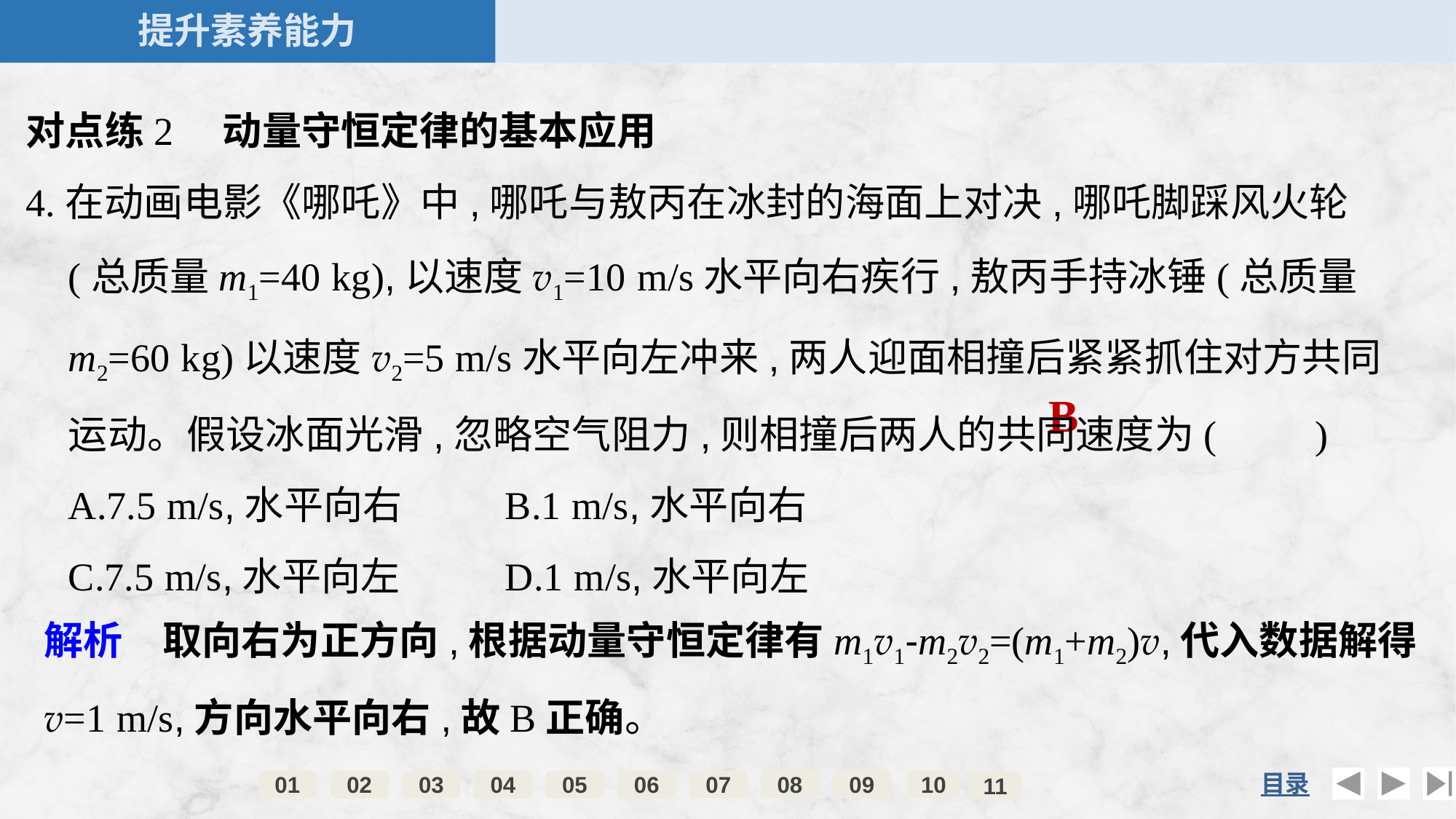

对点练2　动量守恒定律的基本应用
4.在动画电影《哪吒》中,哪吒与敖丙在冰封的海面上对决,哪吒脚踩风火轮(总质量m1=40 kg),以速度v1=10 m/s水平向右疾行,敖丙手持冰锤(总质量m2=60 kg)以速度v2=5 m/s水平向左冲来,两人迎面相撞后紧紧抓住对方共同运动。假设冰面光滑,忽略空气阻力,则相撞后两人的共同速度为(　　)
	A.7.5 m/s,水平向右	B.1 m/s,水平向右
	C.7.5 m/s,水平向左	D.1 m/s,水平向左
B
解析　取向右为正方向,根据动量守恒定律有m1v1-m2v2=(m1+m2)v,代入数据解得v=1 m/s,方向水平向右,故B正确。